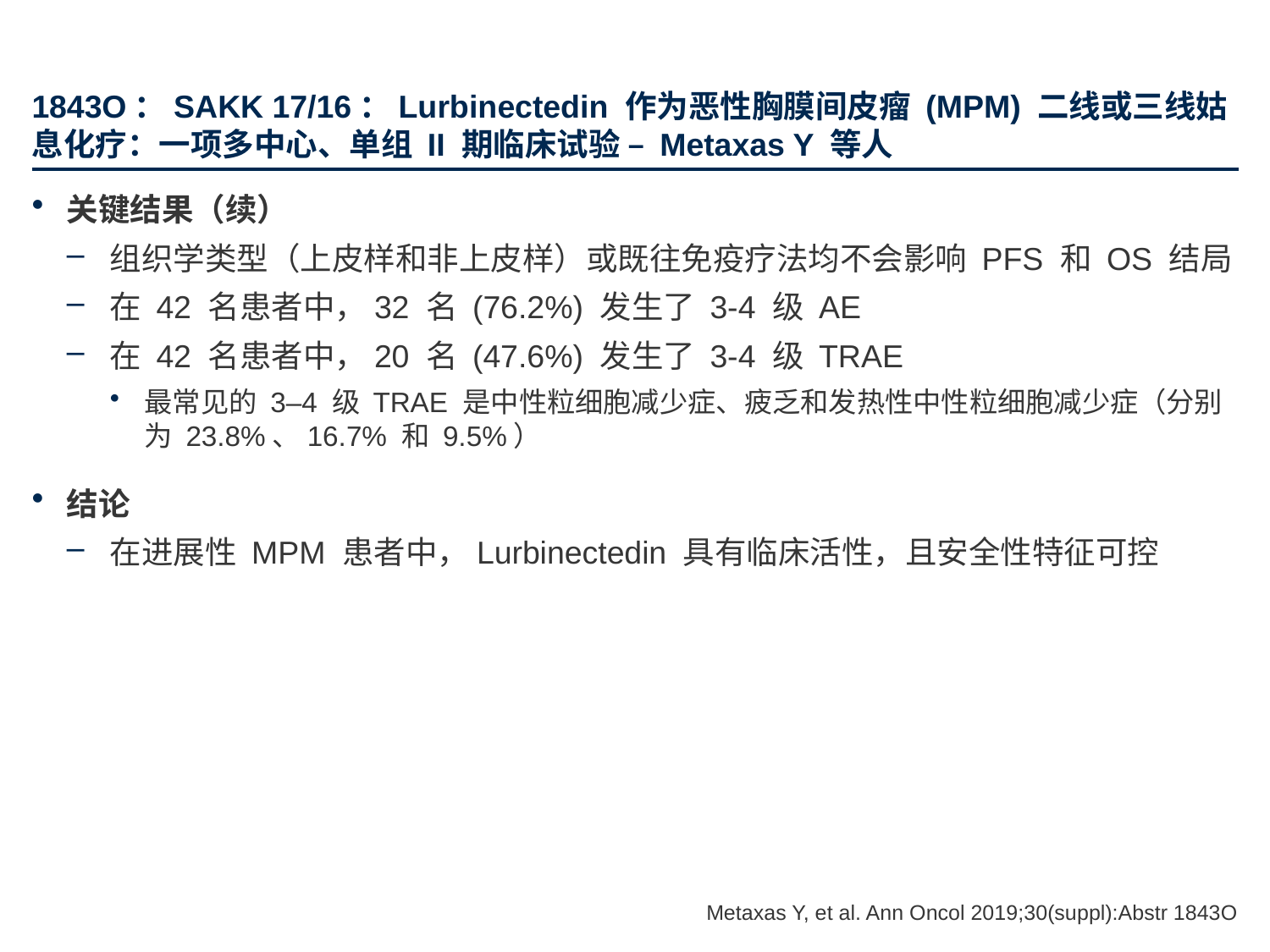

# 1843O：SAKK 17/16：Lurbinectedin 作为恶性胸膜间皮瘤 (MPM) 二线或三线姑息化疗：一项多中心、单组 II 期临床试验 – Metaxas Y 等人
关键结果（续）
组织学类型（上皮样和非上皮样）或既往免疫疗法均不会影响 PFS 和 OS 结局
在 42 名患者中，32 名 (76.2%) 发生了 3-4 级 AE
在 42 名患者中，20 名 (47.6%) 发生了 3-4 级 TRAE
最常见的 3–4 级 TRAE 是中性粒细胞减少症、疲乏和发热性中性粒细胞减少症（分别为 23.8%、16.7% 和 9.5%）
结论
在进展性 MPM 患者中，Lurbinectedin 具有临床活性，且安全性特征可控
Metaxas Y, et al. Ann Oncol 2019;30(suppl):Abstr 1843O